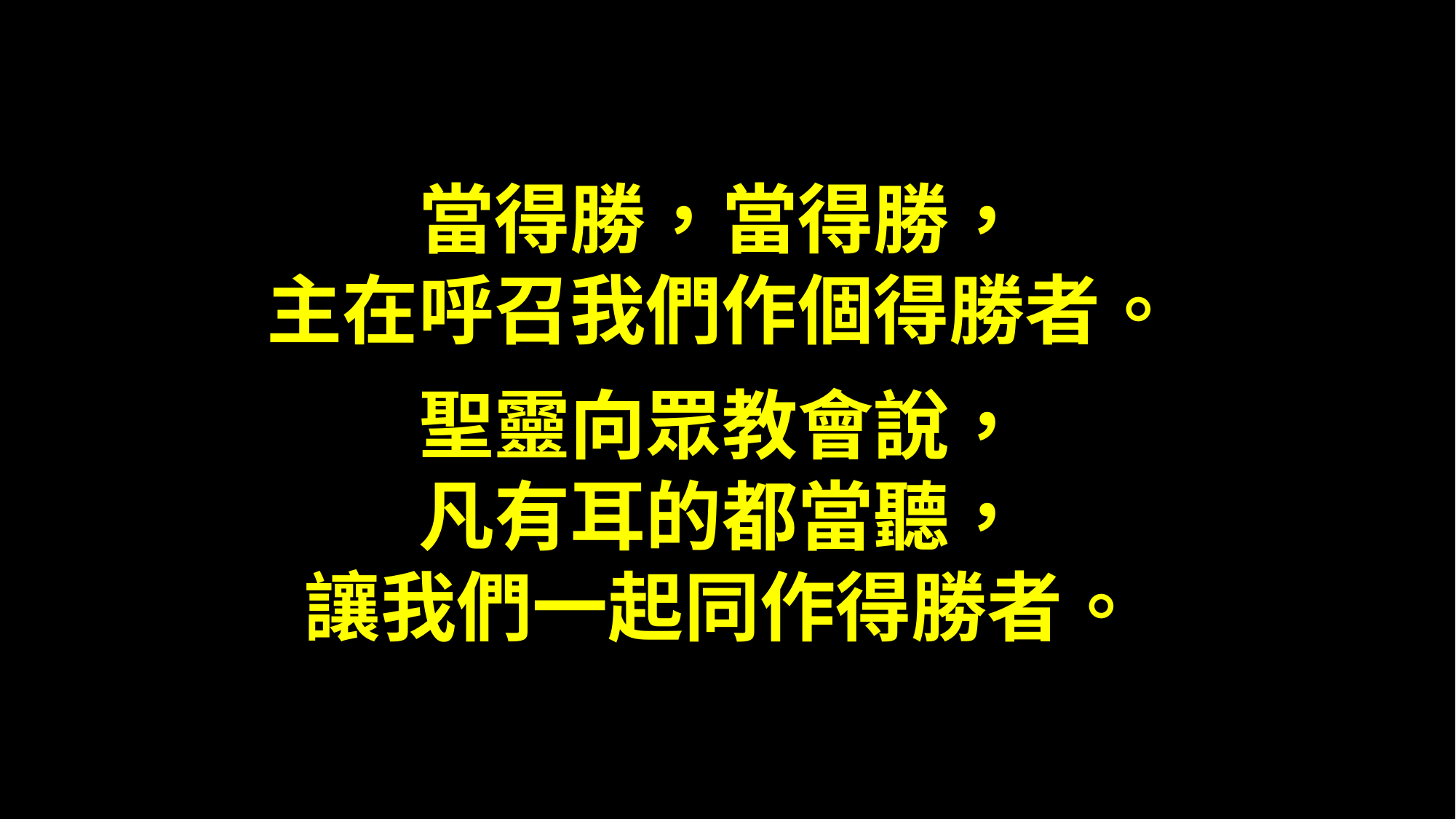

當得勝，當得勝，
主在呼召我們作個得勝者。
聖靈向眾教會說，
凡有耳的都當聽，
讓我們一起同作得勝者。